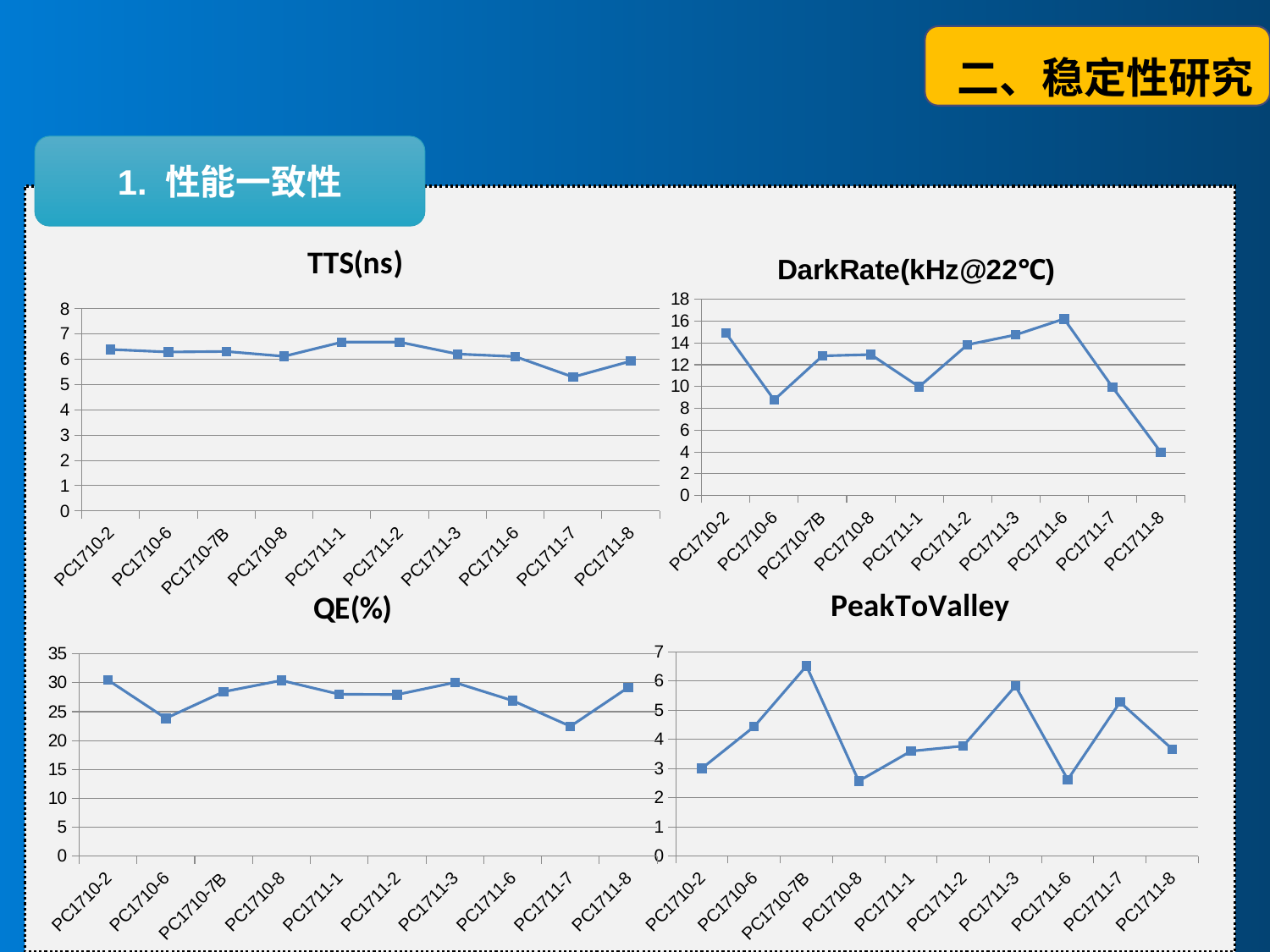

二、稳定性研究
1. 性能一致性

### Chart:

| Category | TTS(ns) |
|---|---|
| PC1710-2 | 6.39 |
| PC1710-6 | 6.29 |
| PC1710-7B | 6.31 |
| PC1710-8 | 6.12 |
| PC1711-1 | 6.68 |
| PC1711-2 | 6.68 |
| PC1711-3 | 6.21 |
| PC1711-6 | 6.11 |
| PC1711-7 | 5.3 |
| PC1711-8 | 5.93 |

### Chart:

| Category | DarkRate(kHz@22℃) |
|---|---|
| PC1710-2 | 14.92 |
| PC1710-6 | 8.77 |
| PC1710-7B | 12.81 |
| PC1710-8 | 12.93 |
| PC1711-1 | 9.98 |
| PC1711-2 | 13.83 |
| PC1711-3 | 14.74 |
| PC1711-6 | 16.2 |
| PC1711-7 | 9.94 |
| PC1711-8 | 3.98 |

### Chart:

| Category | PeakToValley |
|---|---|
| PC1710-2 | 3.007 |
| PC1710-6 | 4.438 |
| PC1710-7B | 6.515 |
| PC1710-8 | 2.57 |
| PC1711-1 | 3.596 |
| PC1711-2 | 3.773 |
| PC1711-3 | 5.829 |
| PC1711-6 | 2.621 |
| PC1711-7 | 5.275 |
| PC1711-8 | 3.666 |

### Chart:

| Category | QE(%) |
|---|---|
| PC1710-2 | 30.46 |
| PC1710-6 | 23.85 |
| PC1710-7B | 28.45 |
| PC1710-8 | 30.4 |
| PC1711-1 | 28.02 |
| PC1711-2 | 27.96 |
| PC1711-3 | 30.05 |
| PC1711-6 | 26.91 |
| PC1711-7 | 22.46 |
| PC1711-8 | 29.19 |